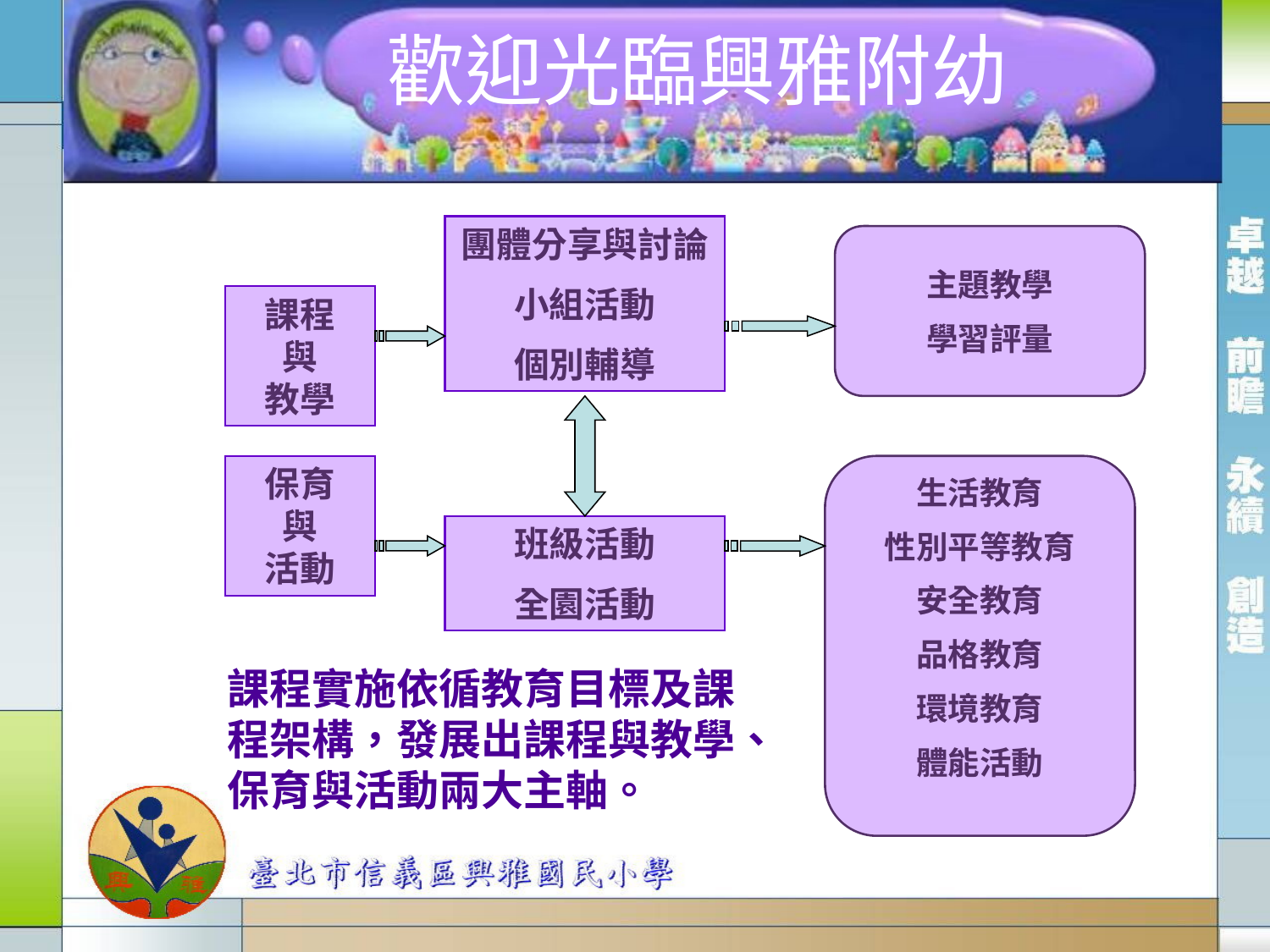

歡迎光臨興雅附幼
團體分享與討論
小組活動
個別輔導
主題教學
學習評量
課程
與
教學

保育
與
活動
生活教育
性別平等教育
安全教育
品格教育
環境教育
體能活動

班級活動
全園活動

課程實施依循教育目標及課程架構，發展出課程與教學、保育與活動兩大主軸。